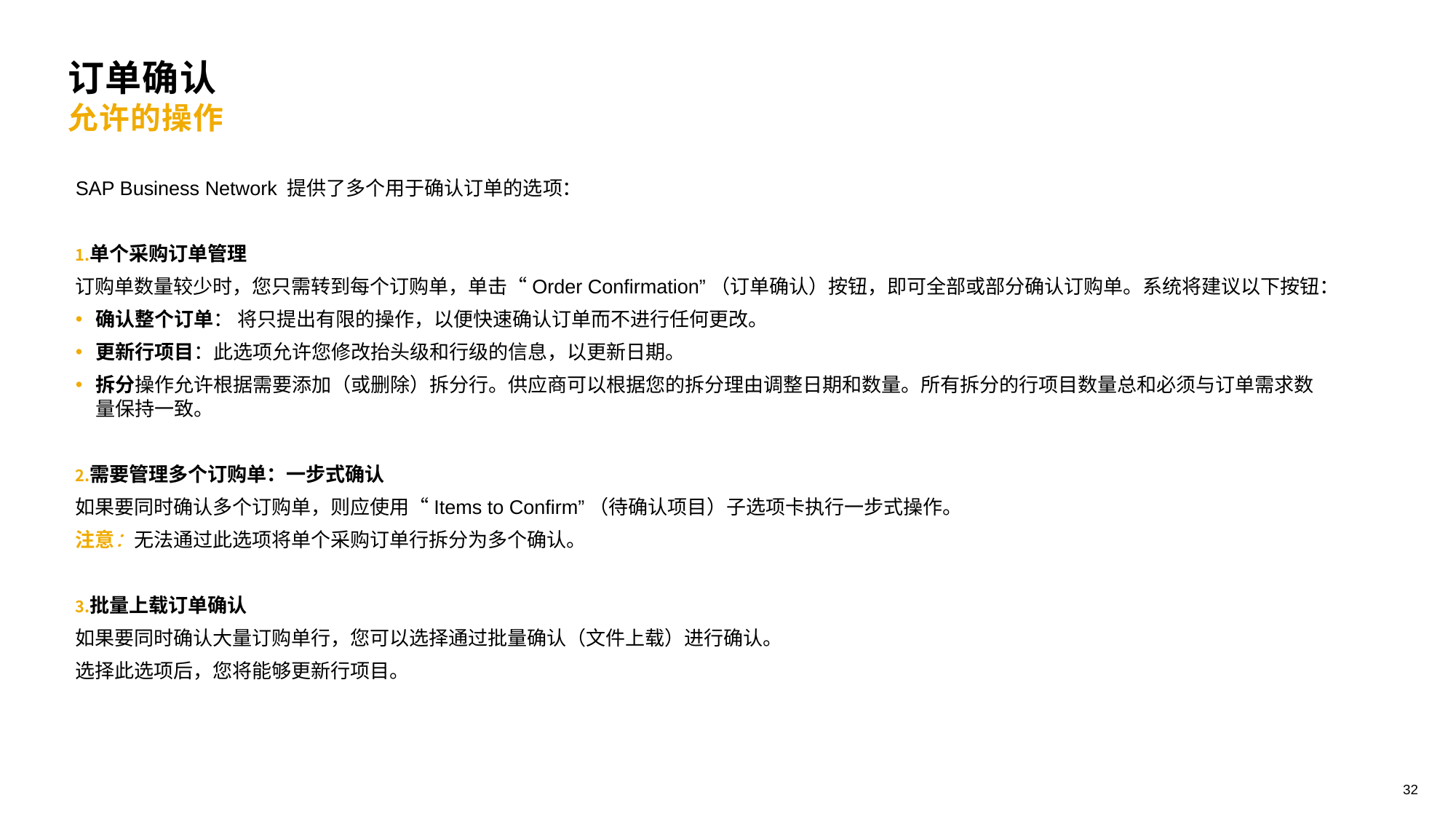

# 订单确认 允许的操作
SAP Business Network 提供了多个用于确认订单的选项：

单个采购订单管理
订购单数量较少时，您只需转到每个订购单，单击“Order Confirmation”（订单确认）按钮，即可全部或部分确认订购单。系统将建议以下按钮：
确认整个订单： 将只提出有限的操作，以便快速确认订单而不进行任何更改。
更新行项目：此选项允许您修改抬头级和行级的信息，以更新日期。
拆分操作允许根据需要添加（或删除）拆分行。供应商可以根据您的拆分理由调整日期和数量。所有拆分的行项目数量总和必须与订单需求数量保持一致。

需要管理多个订购单：一步式确认
如果要同时确认多个订购单，则应使用“Items to Confirm”（待确认项目）子选项卡执行一步式操作。
注意：无法通过此选项将单个采购订单行拆分为多个确认。

批量上载订单确认
如果要同时确认大量订购单行，您可以选择通过批量确认（文件上载）进行确认。
选择此选项后，您将能够更新行项目。